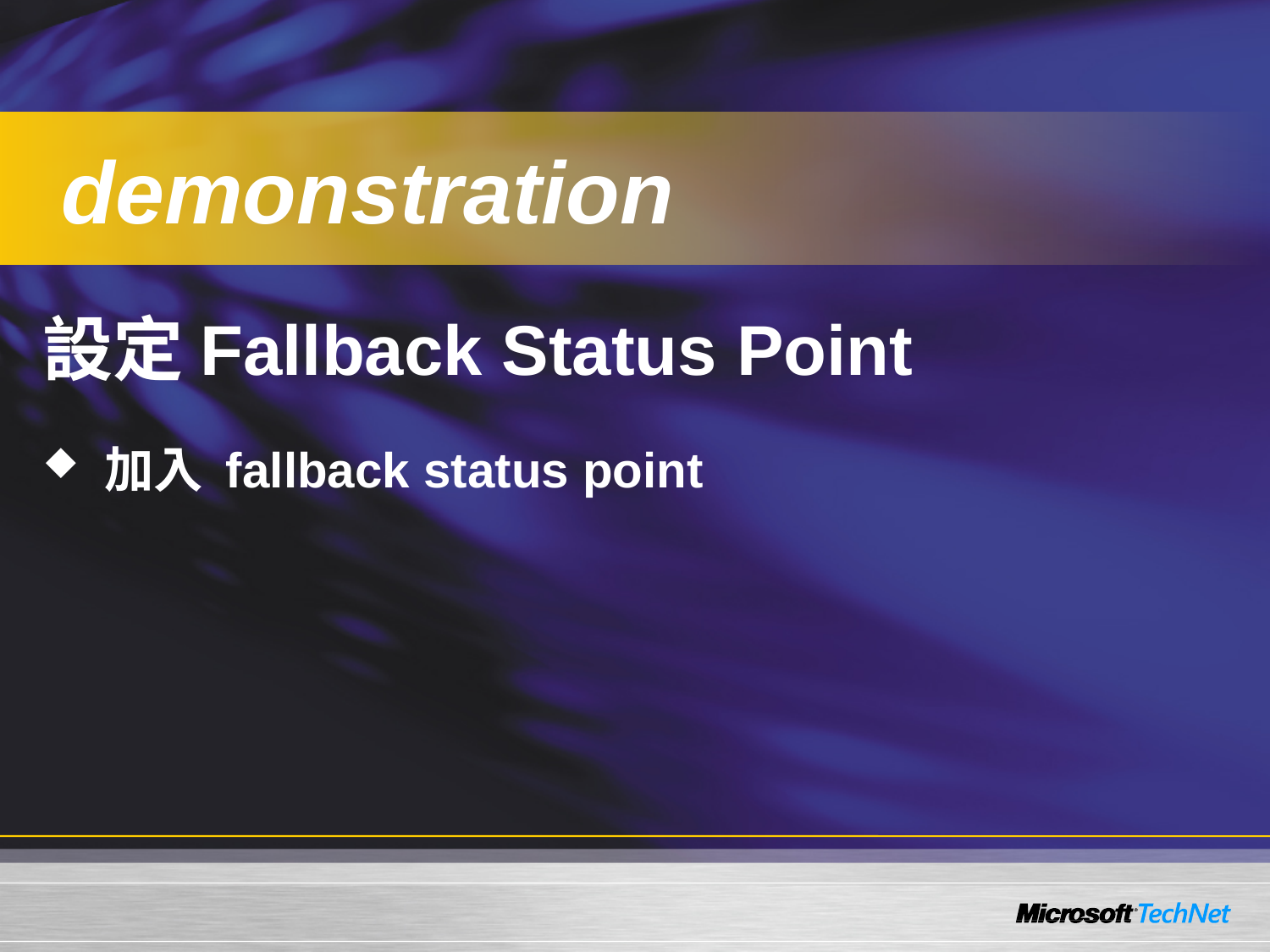

demonstration
設定Fallback Status Point
加入 fallback status point